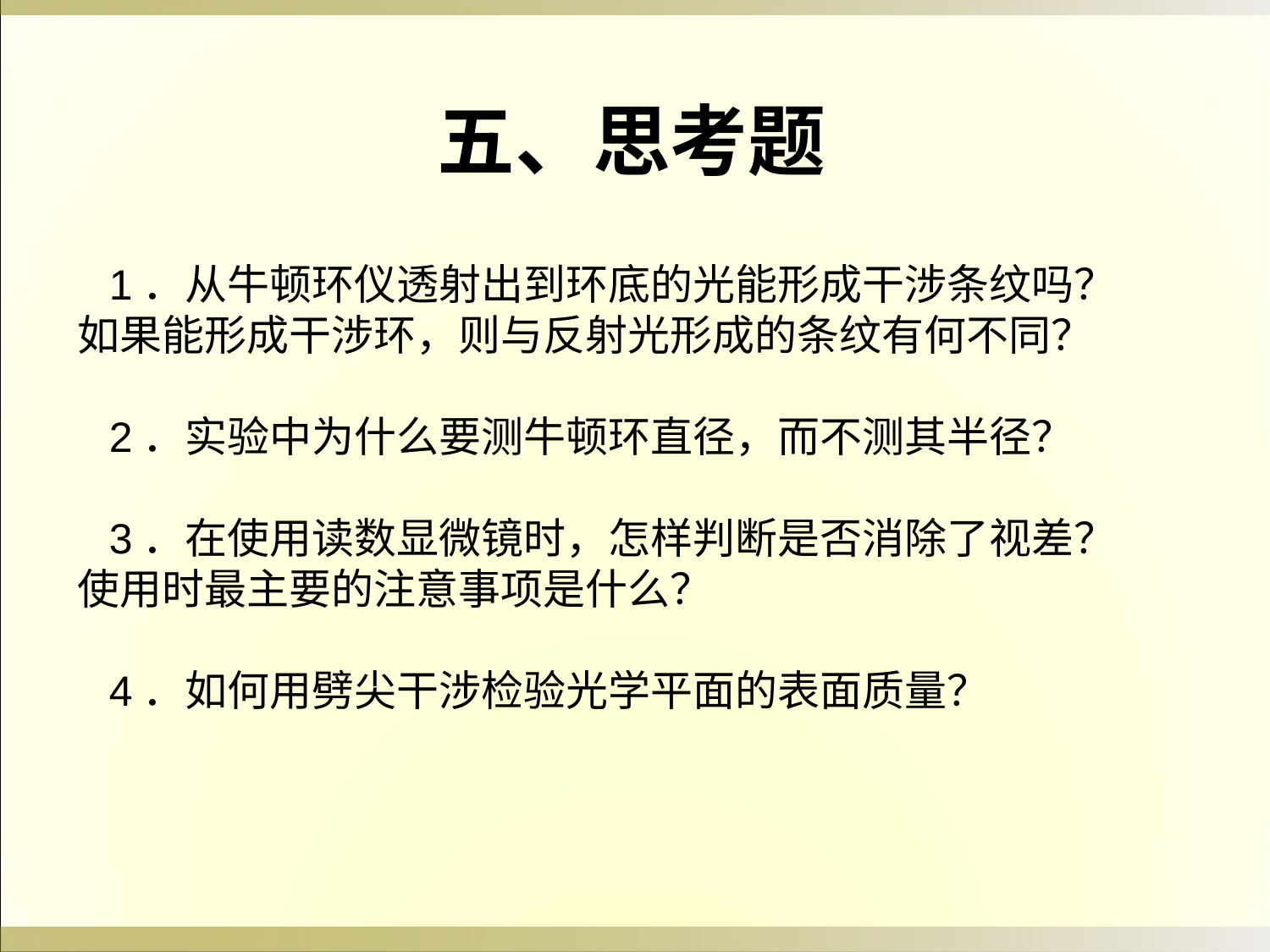

五、思考题
1．从牛顿环仪透射出到环底的光能形成干涉条纹吗？如果能形成干涉环，则与反射光形成的条纹有何不同？

2．实验中为什么要测牛顿环直径，而不测其半径？

3．在使用读数显微镜时，怎样判断是否消除了视差？使用时最主要的注意事项是什么？

4．如何用劈尖干涉检验光学平面的表面质量？